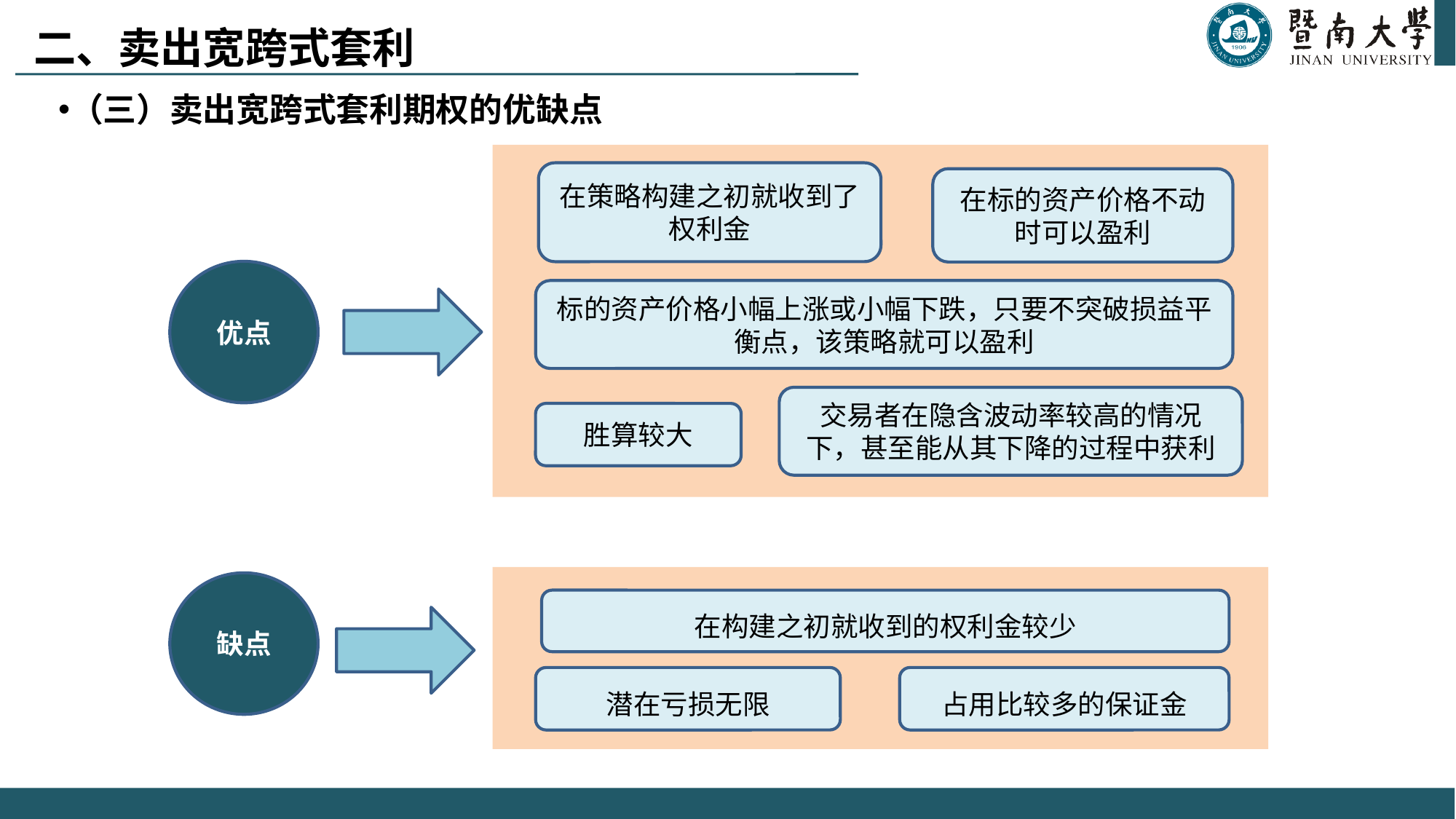

二、卖出宽跨式套利
（三）卖出宽跨式套利期权的优缺点

在策略构建之初就收到了权利金
优点
标的资产价格小幅上涨或小幅下跌，只要不突破损益平衡点，该策略就可以盈利

在标的资产价格不动时可以盈利

缺点
在构建之初就收到的权利金较少
潜在亏损无限

占用比较多的保证金
交易者在隐含波动率较高的情况下，甚至能从其下降的过程中获利
胜算较大